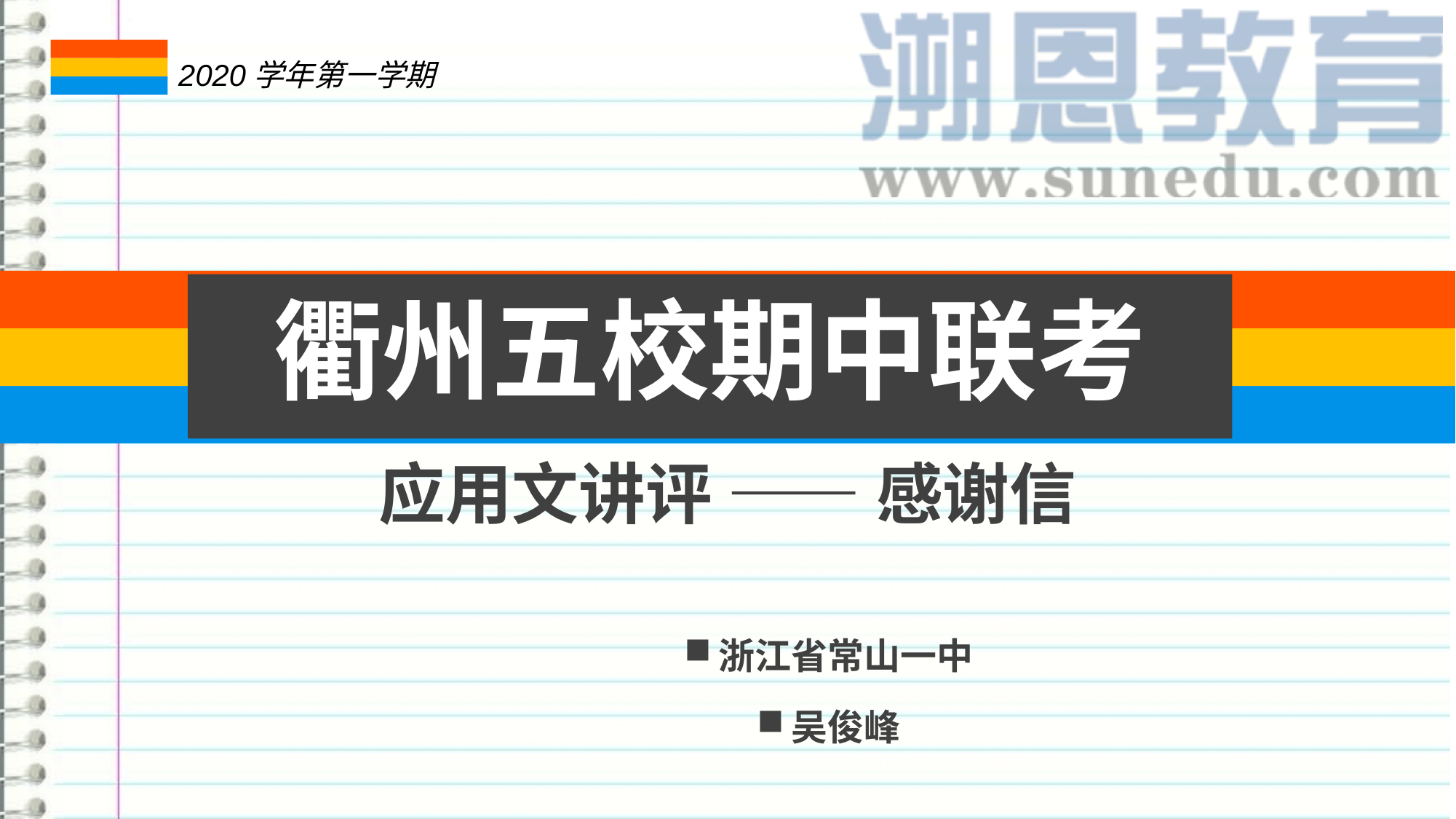

2020学年第一学期
衢州五校期中联考
应用文讲评 —— 感谢信
浙江省常山一中
吴俊峰